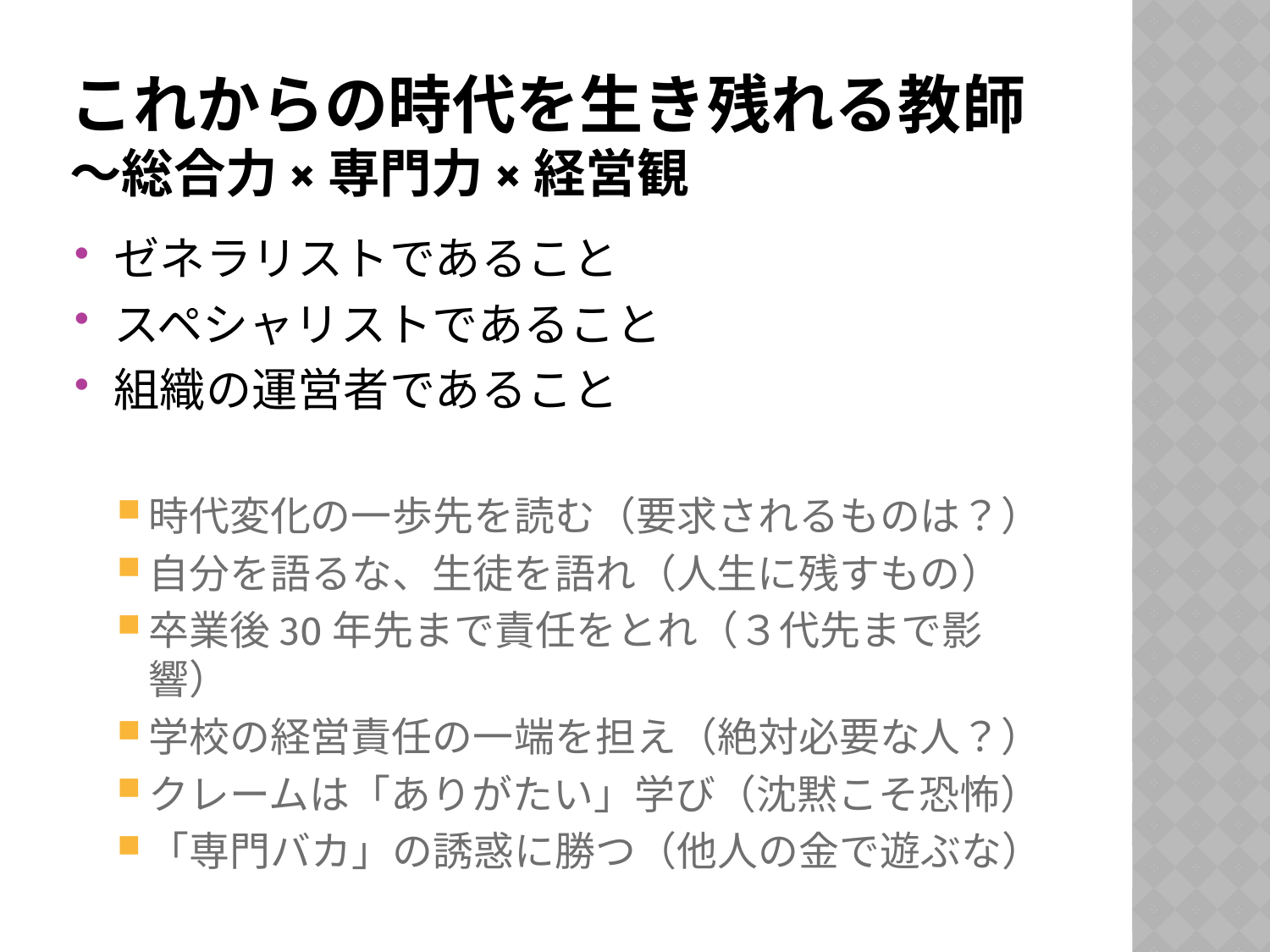

# これからの時代を生き残れる教師 ～総合力×専門力×経営観
ゼネラリストであること
スペシャリストであること
組織の運営者であること

時代変化の一歩先を読む（要求されるものは？）
自分を語るな、生徒を語れ（人生に残すもの）
卒業後30年先まで責任をとれ（３代先まで影響）
学校の経営責任の一端を担え（絶対必要な人？）
クレームは「ありがたい」学び（沈黙こそ恐怖）
「専門バカ」の誘惑に勝つ（他人の金で遊ぶな）